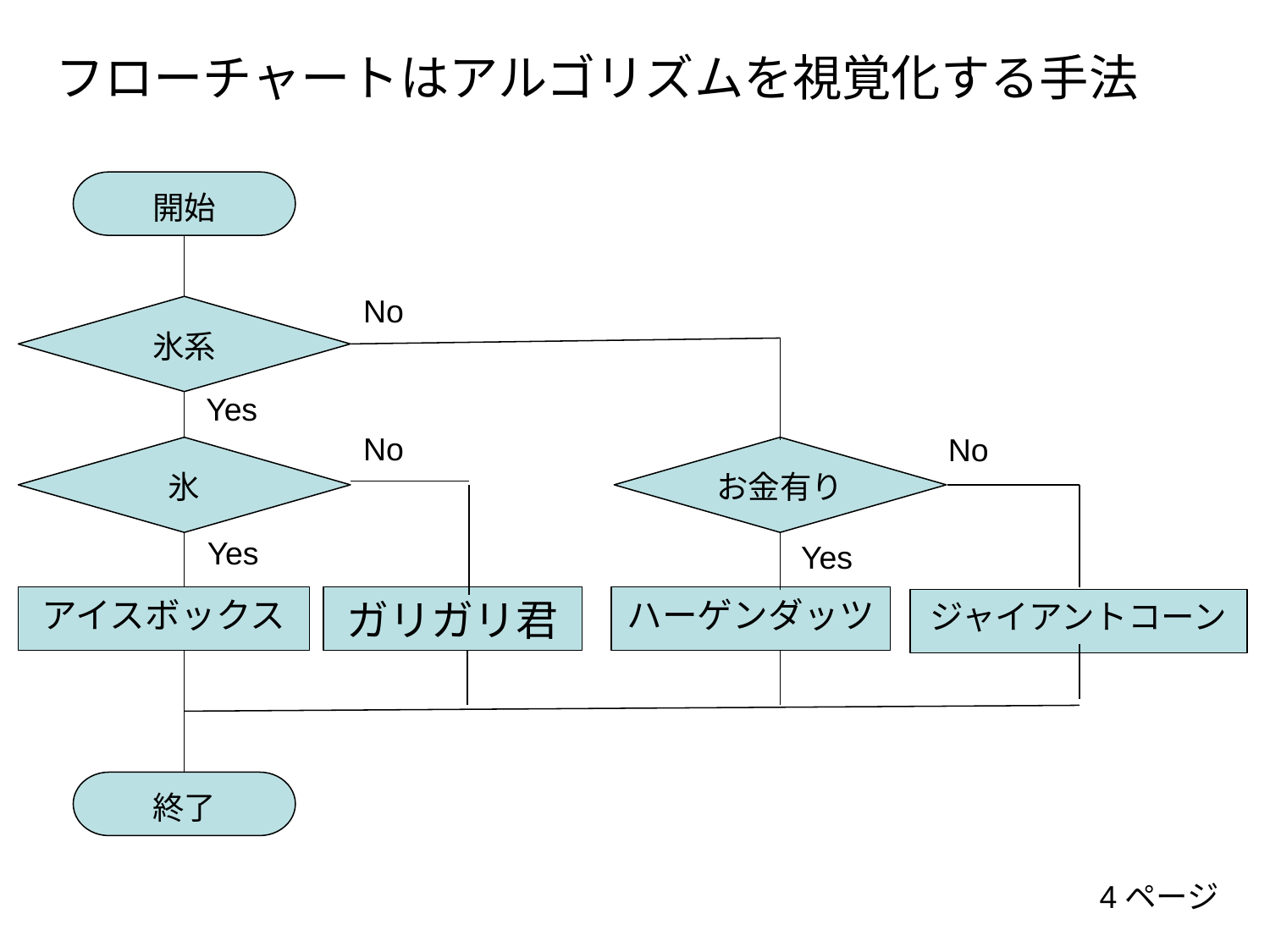

# フローチャートはアルゴリズムを視覚化する手法
開始
No
氷系

Yes
No
No
氷
お金有り
Yes
Yes
アイスボックス
ガリガリ君
ハーゲンダッツ
ジャイアントコーン
終了
4ページ